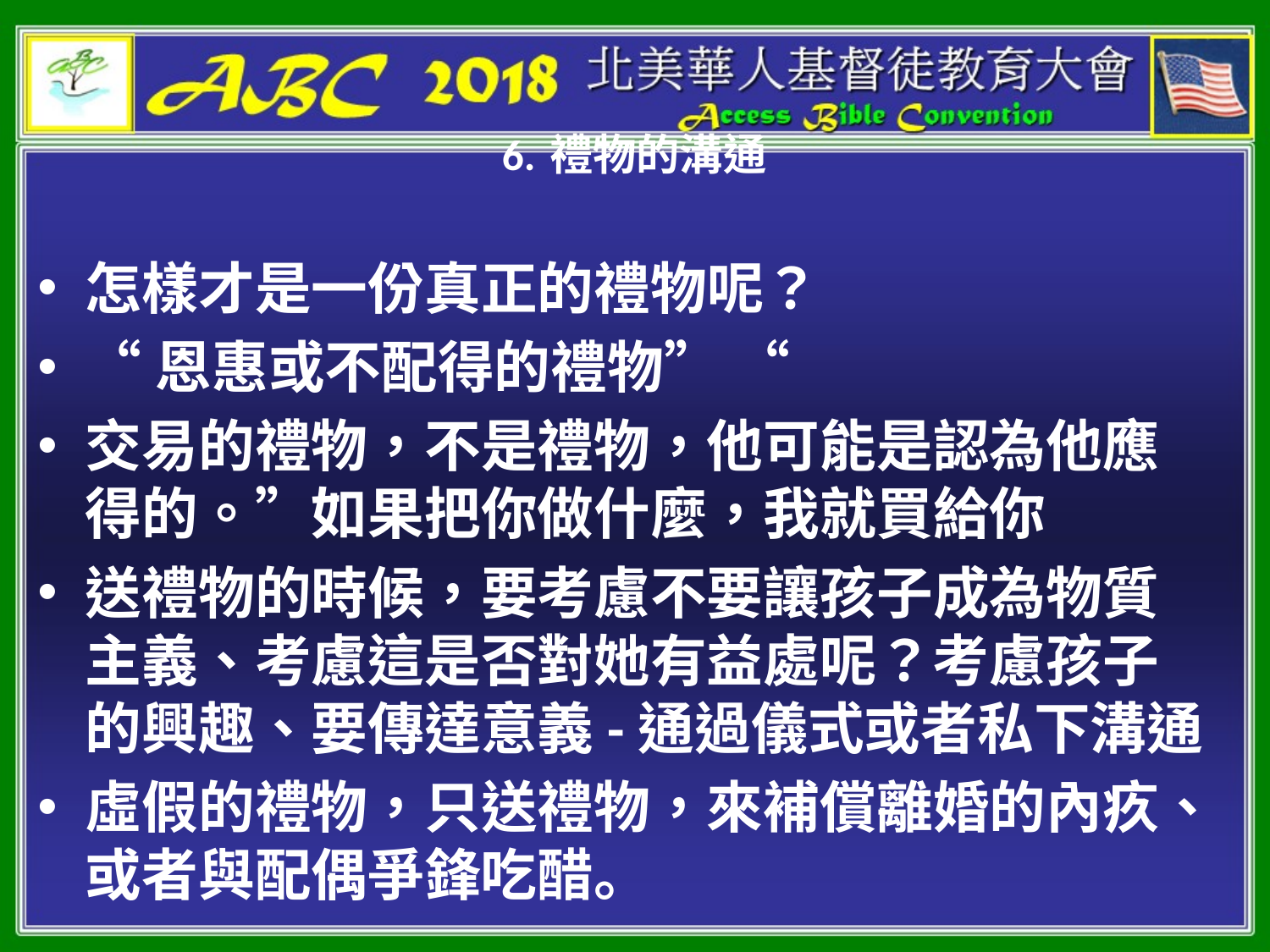

# 6. 禮物的溝通
怎樣才是一份真正的禮物呢？
“恩惠或不配得的禮物” “
交易的禮物，不是禮物，他可能是認為他應得的。”如果把你做什麼，我就買給你
送禮物的時候，要考慮不要讓孩子成為物質主義、考慮這是否對她有益處呢？考慮孩子的興趣、要傳達意義-通過儀式或者私下溝通
虛假的禮物，只送禮物，來補償離婚的內疚、或者與配偶爭鋒吃醋。